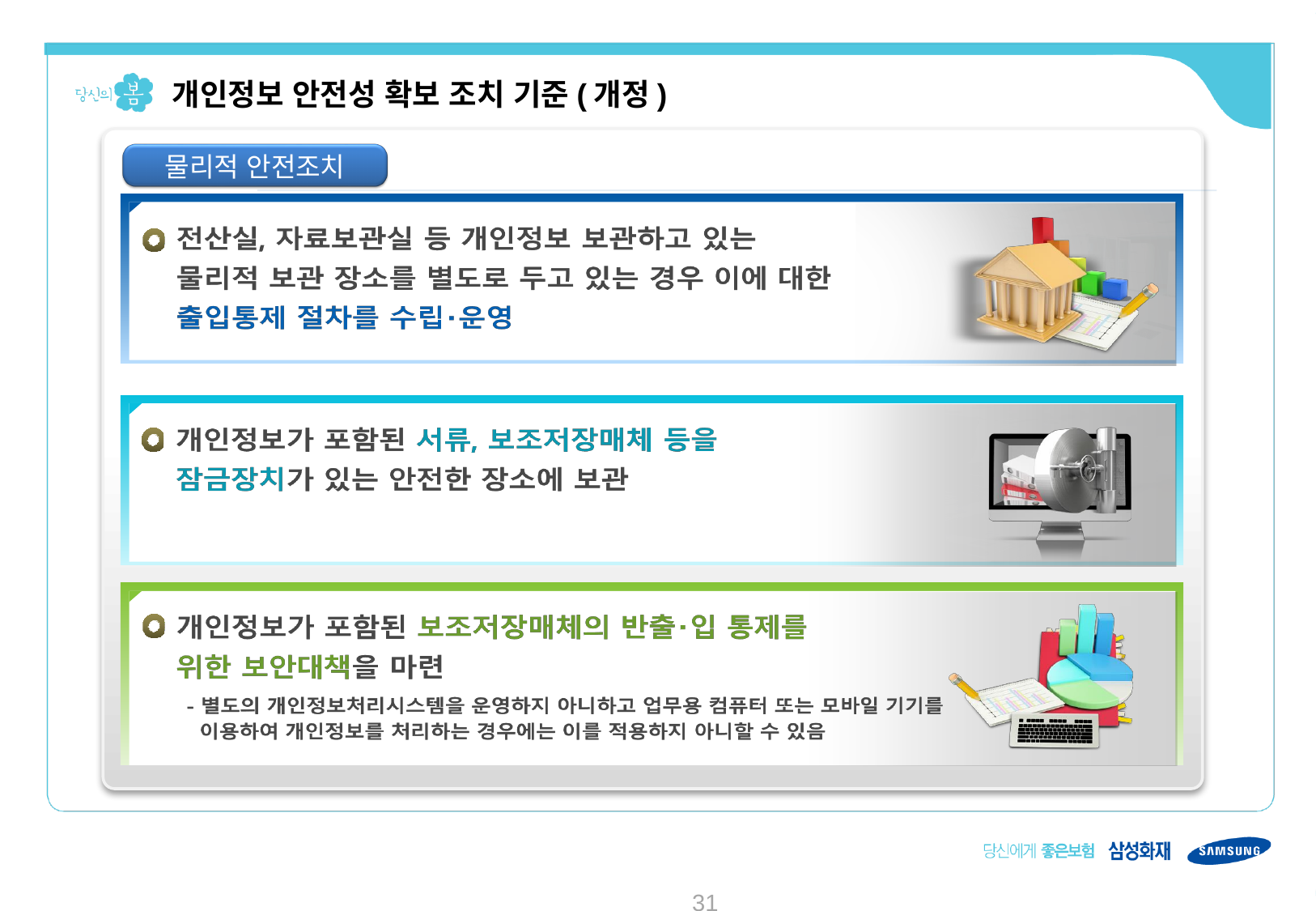

개인정보 안전성 확보 조치 기준(개정)

물리적 안전조치

31